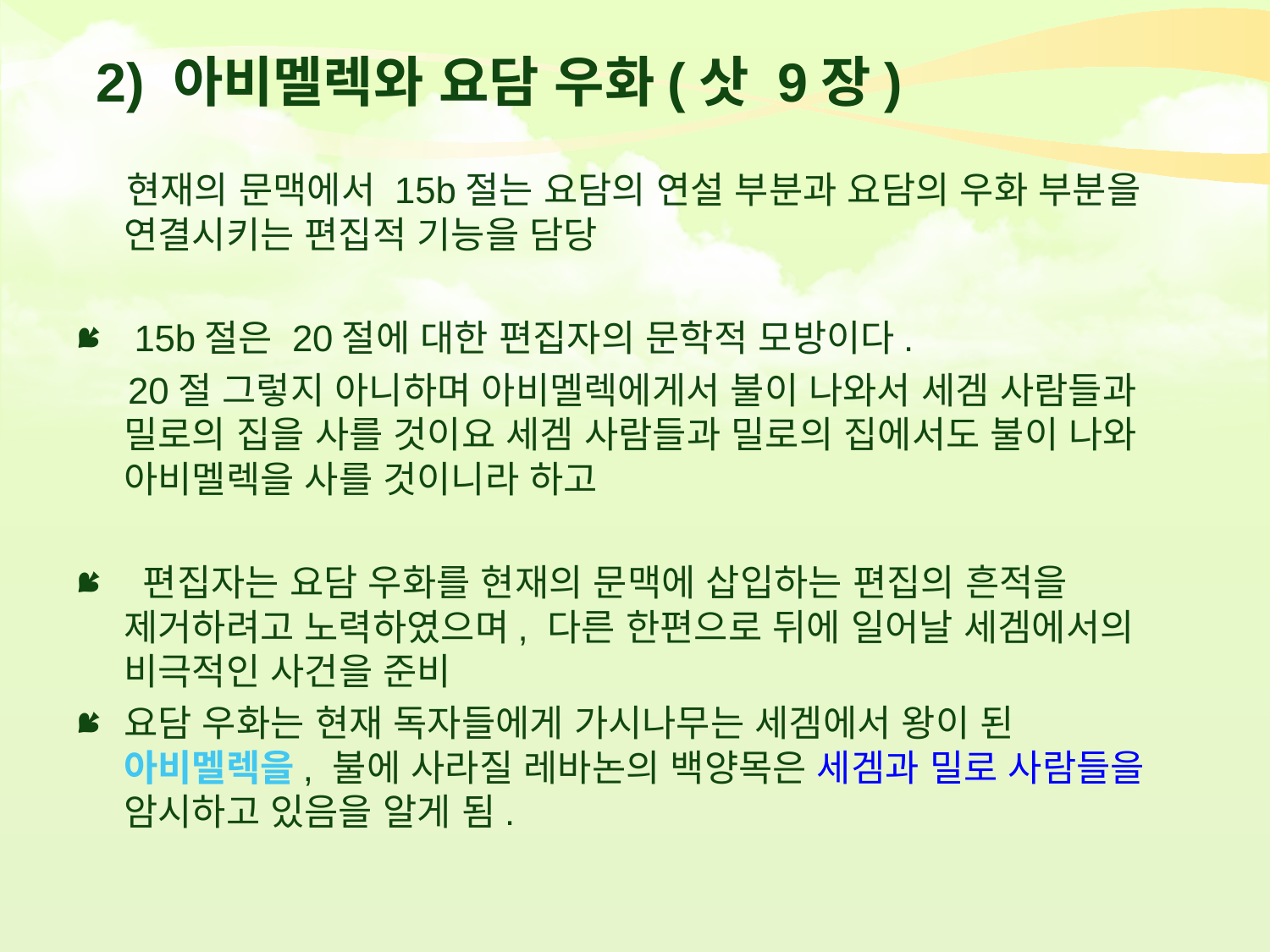

# 2) 아비멜렉와 요담 우화(삿 9장)
    현재의 문맥에서 15b절는 요담의 연설 부분과 요담의 우화 부분을 연결시키는 편집적 기능을 담당

 15b절은 20절에 대한 편집자의 문학적 모방이다.
     20절 그렇지 아니하며 아비멜렉에게서 불이 나와서 세겜 사람들과 밀로의 집을 사를 것이요 세겜 사람들과 밀로의 집에서도 불이 나와 아비멜렉을 사를 것이니라 하고

 편집자는 요담 우화를 현재의 문맥에 삽입하는 편집의 흔적을 제거하려고 노력하였으며, 다른 한편으로 뒤에 일어날 세겜에서의 비극적인 사건을 준비
요담 우화는 현재 독자들에게 가시나무는 세겜에서 왕이 된 아비멜렉을, 불에 사라질 레바논의 백양목은 세겜과 밀로 사람들을 암시하고 있음을 알게 됨.